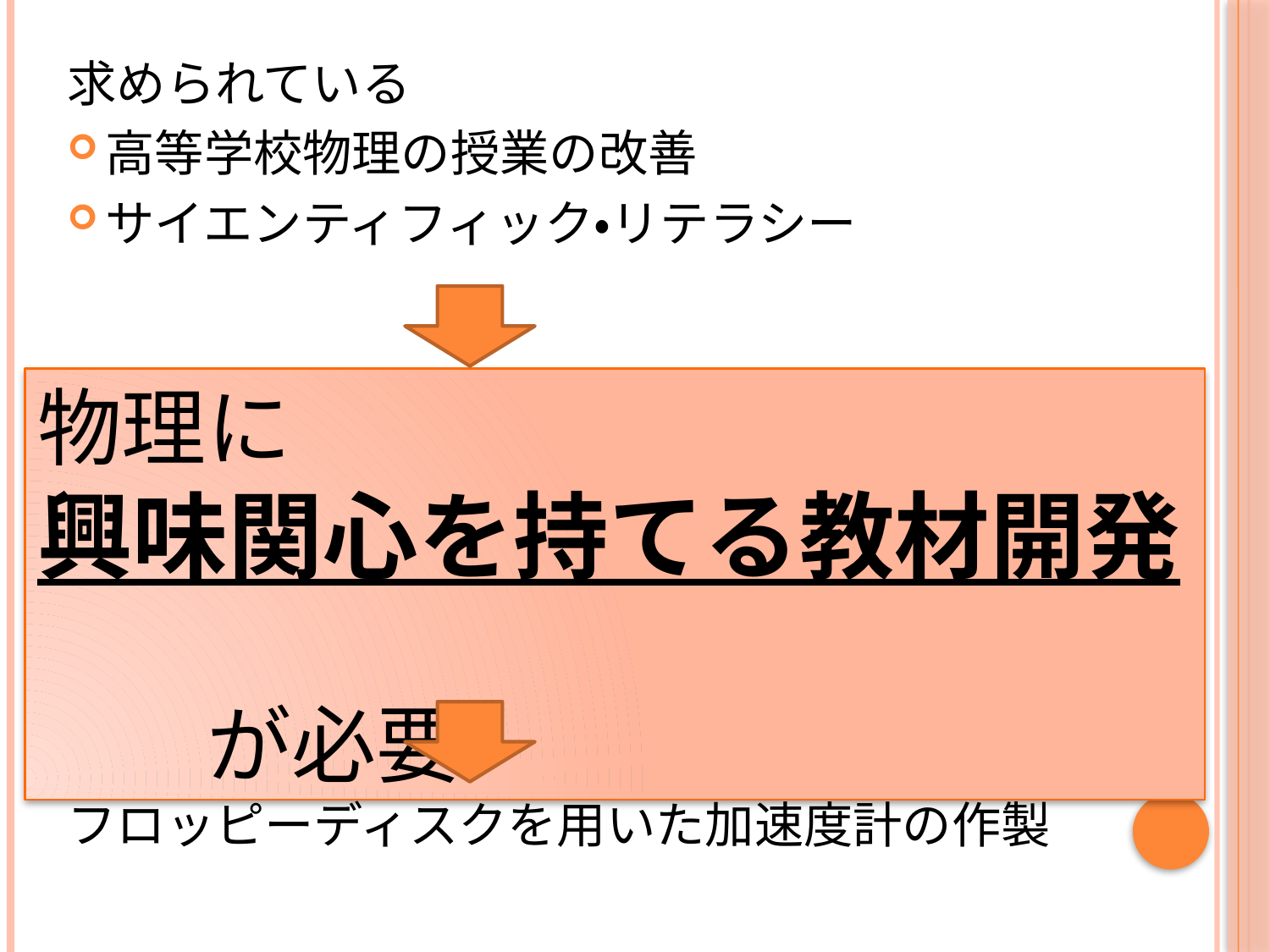

求められている
高等学校物理の授業の改善
サイエンティフィック・リテラシー
フロッピーディスクを用いた加速度計の作製

物理に
興味関心を持てる教材開発
　　　　　　　　　　　　　　　が必要